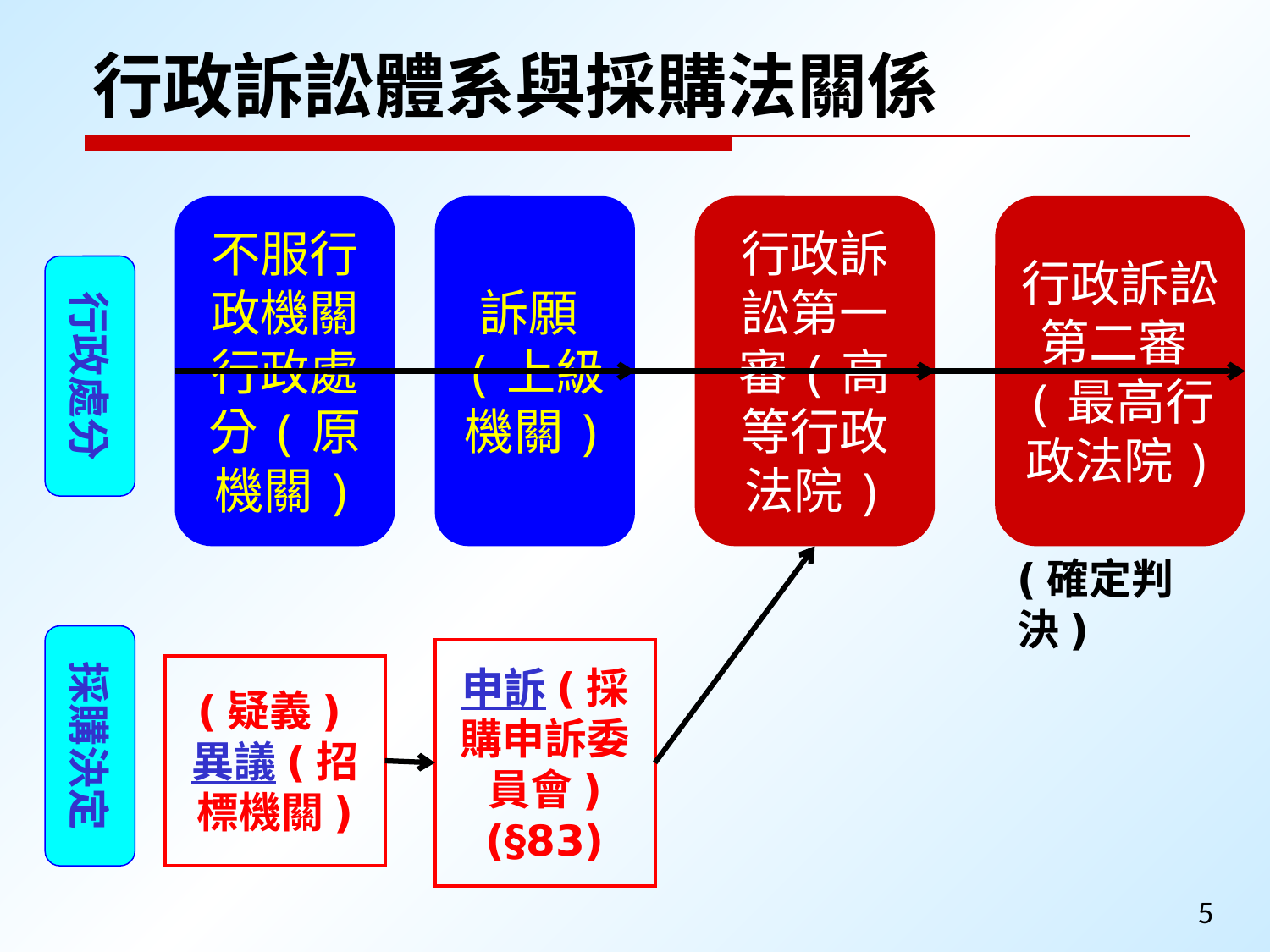

行政訴訟體系與採購法關係
不服行政機關行政處分(原機關)
訴願(上級機關)
行政訴訟第一審(高等行政法院)
行政訴訟第二審(最高行政法院)
行政處分
(確定判決)
採購決定
申訴(採購申訴委員會)
(§83)
(疑義)異議(招標機關)